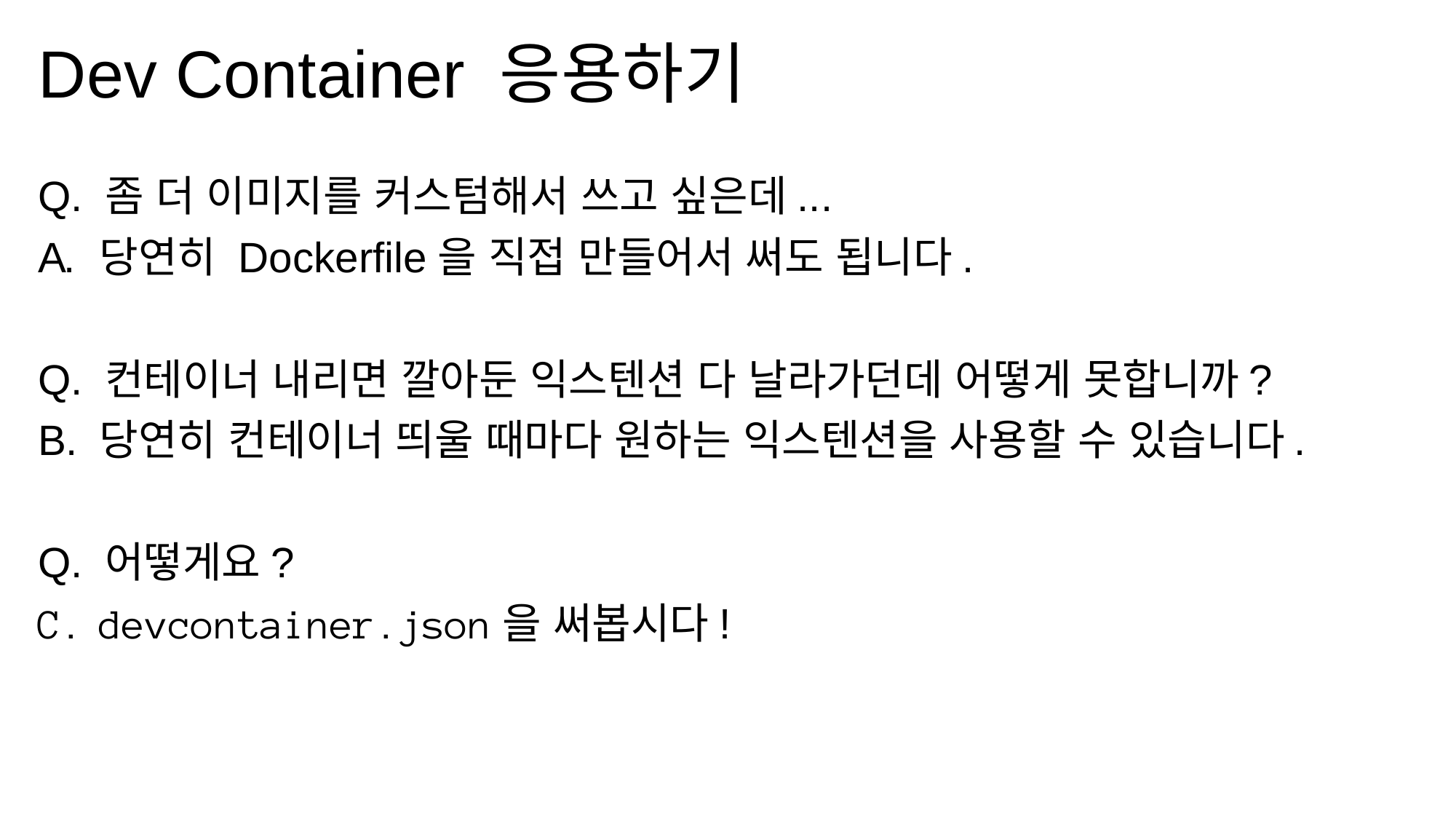

# Dev Container 응용하기
Q. 좀 더 이미지를 커스텀해서 쓰고 싶은데...
당연히 Dockerfile을 직접 만들어서 써도 됩니다.

Q. 컨테이너 내리면 깔아둔 익스텐션 다 날라가던데 어떻게 못합니까?
당연히 컨테이너 띄울 때마다 원하는 익스텐션을 사용할 수 있습니다.

Q. 어떻게요?
devcontainer.json을 써봅시다!